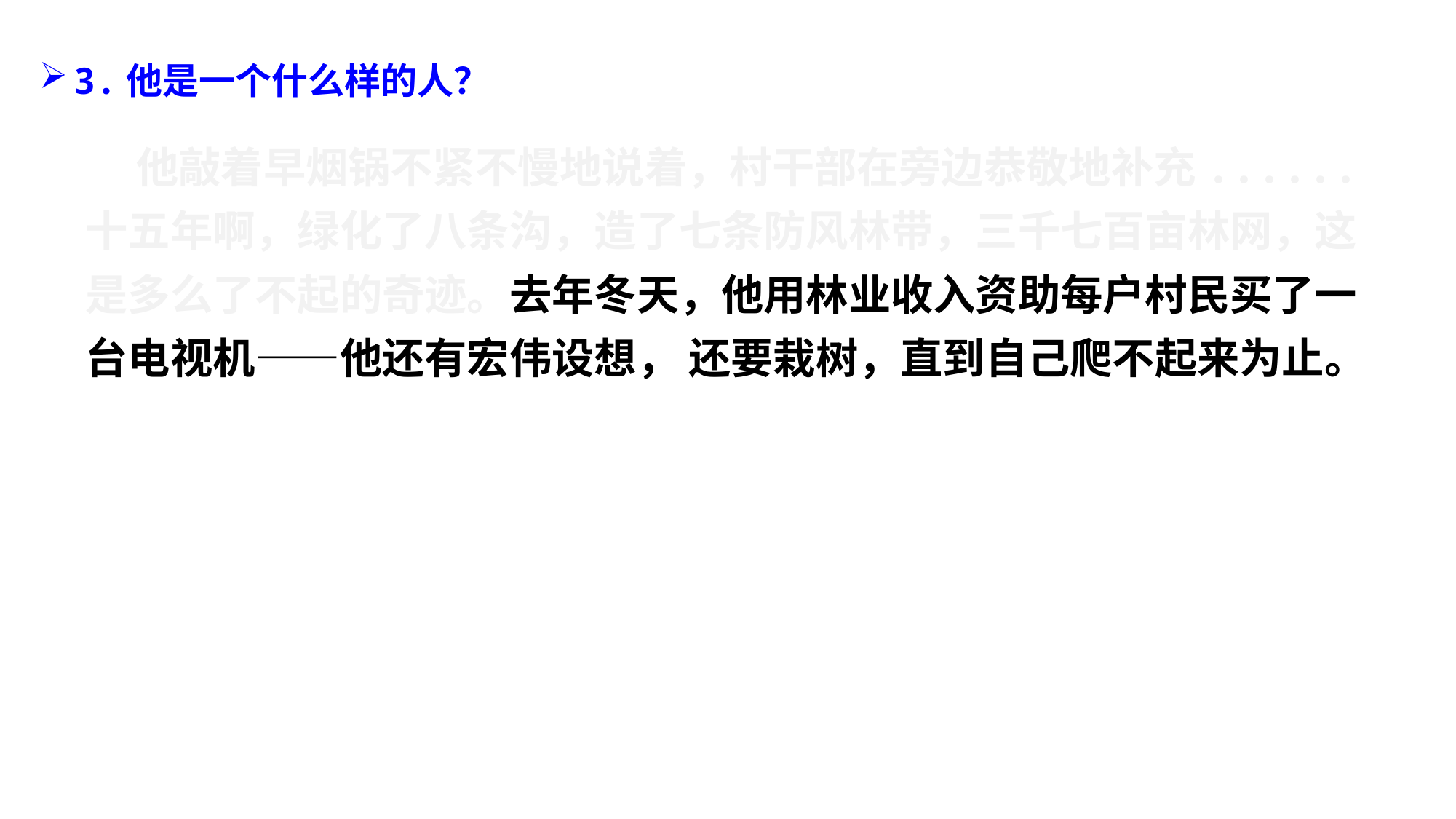

3.他是一个什么样的人？
     他敲着早烟锅不紧不慢地说着，村干部在旁边恭敬地补充......十五年啊，绿化了八条沟，造了七条防风林带，三千七百亩林网，这是多么了不起的奇迹。去年冬天，他用林业收入资助每户村民买了一台电视机——他还有宏伟设想， 还要栽树，直到自己爬不起来为止。